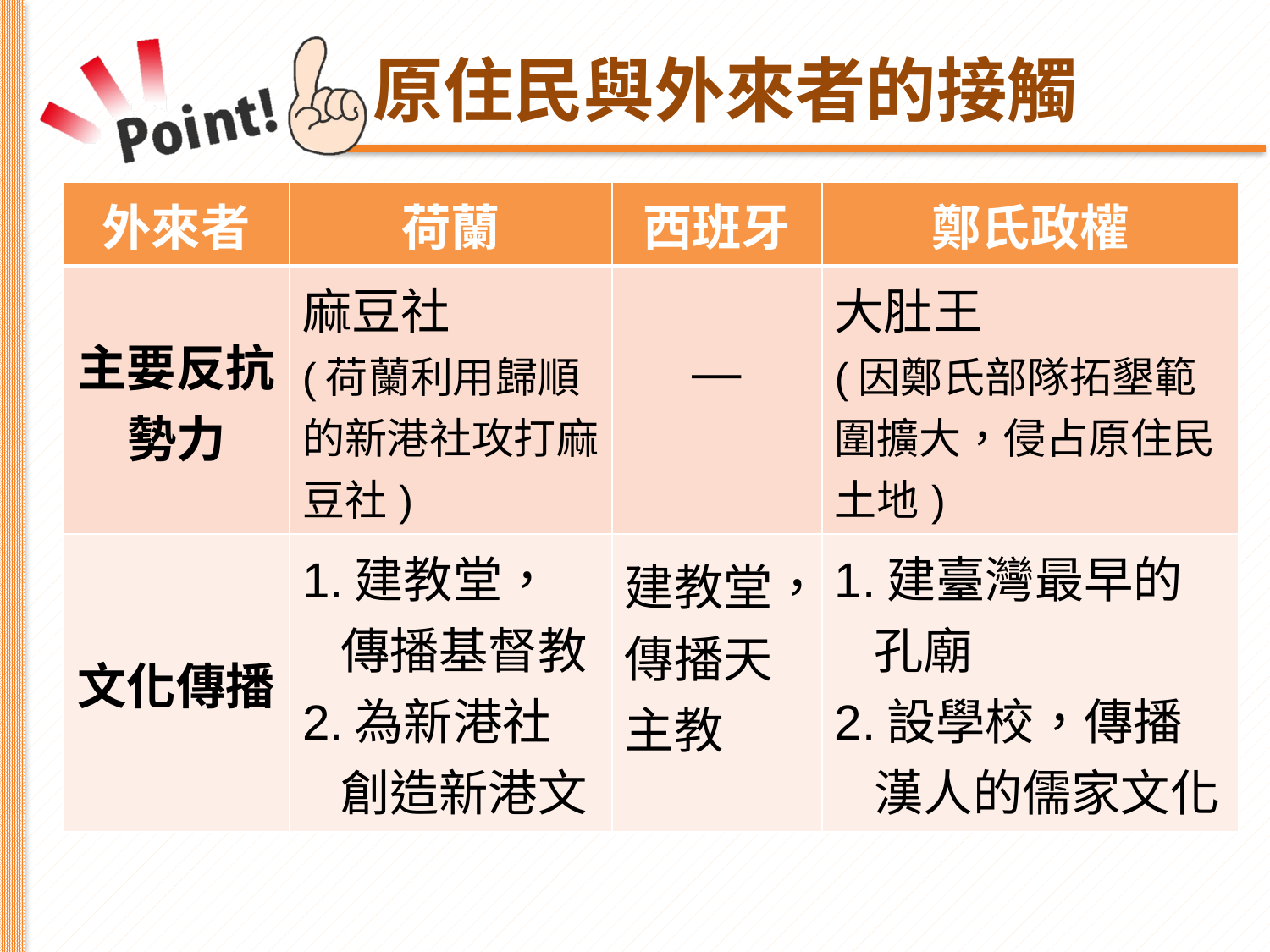

# 原住民與外來者的接觸
| 外來者 | 荷蘭 | 西班牙 | 鄭氏政權 |
| --- | --- | --- | --- |
| 主要反抗 勢力 | 麻豆社 (荷蘭利用歸順的新港社攻打麻豆社) | — | 大肚王 (因鄭氏部隊拓墾範圍擴大，侵占原住民土地) |
| 文化傳播 | 1.建教堂，傳播基督教 2.為新港社創造新港文 | 建教堂，傳播天主教 | 1.建臺灣最早的孔廟 2.設學校，傳播漢人的儒家文化 |